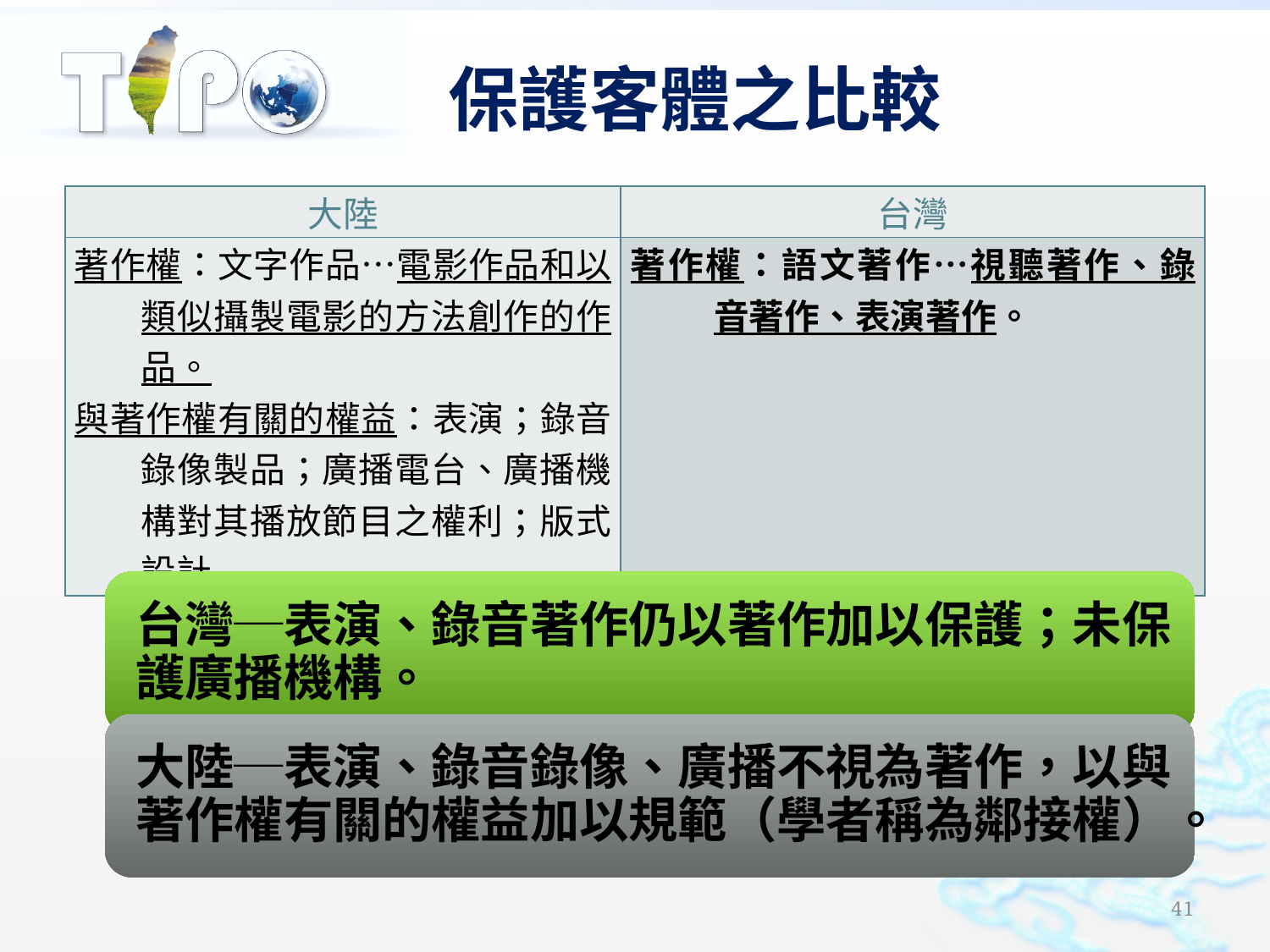

# 保護客體之比較
| 大陸 | 台灣 |
| --- | --- |
| 著作權：文字作品…電影作品和以類似攝製電影的方法創作的作品。 與著作權有關的權益：表演；錄音錄像製品；廣播電台、廣播機構對其播放節目之權利；版式設計 | 著作權：語文著作…視聽著作、錄音著作、表演著作。 |
台灣─表演、錄音著作仍以著作加以保護；未保護廣播機構。
大陸─表演、錄音錄像、廣播不視為著作，以與著作權有關的權益加以規範（學者稱為鄰接權）。
41